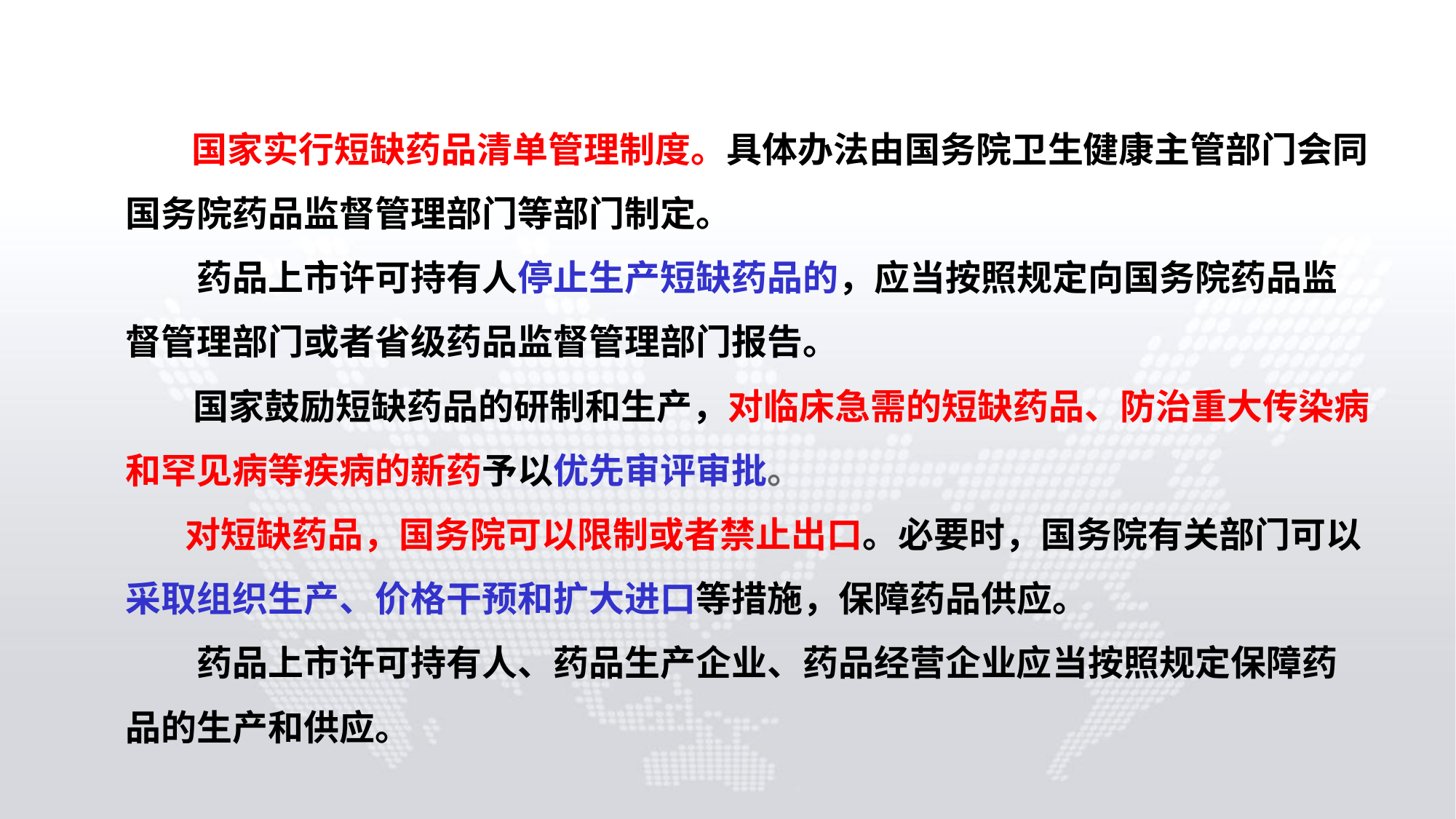

#
        　国家实行短缺药品清单管理制度。具体办法由国务院卫生健康主管部门会同国务院药品监督管理部门等部门制定。
　　药品上市许可持有人停止生产短缺药品的，应当按照规定向国务院药品监督管理部门或者省级药品监督管理部门报告。
    　国家鼓励短缺药品的研制和生产，对临床急需的短缺药品、防治重大传染病和罕见病等疾病的新药予以优先审评审批。
   　对短缺药品，国务院可以限制或者禁止出口。必要时，国务院有关部门可以采取组织生产、价格干预和扩大进口等措施，保障药品供应。
　　药品上市许可持有人、药品生产企业、药品经营企业应当按照规定保障药品的生产和供应。